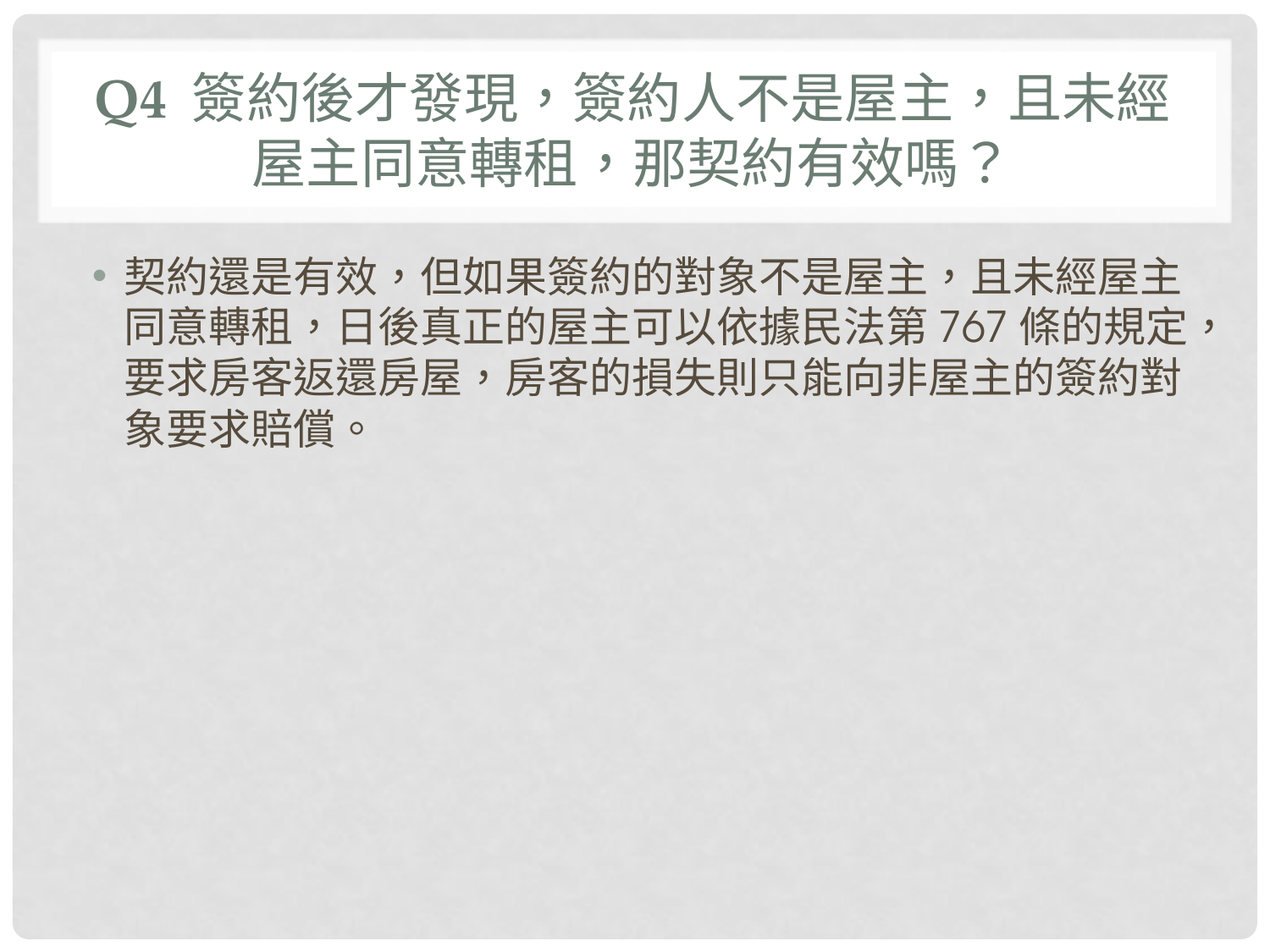

# q4 簽約後才發現，簽約人不是屋主，且未經屋主同意轉租，那契約有效嗎？
契約還是有效，但如果簽約的對象不是屋主，且未經屋主同意轉租，日後真正的屋主可以依據民法第767條的規定，要求房客返還房屋，房客的損失則只能向非屋主的簽約對象要求賠償。